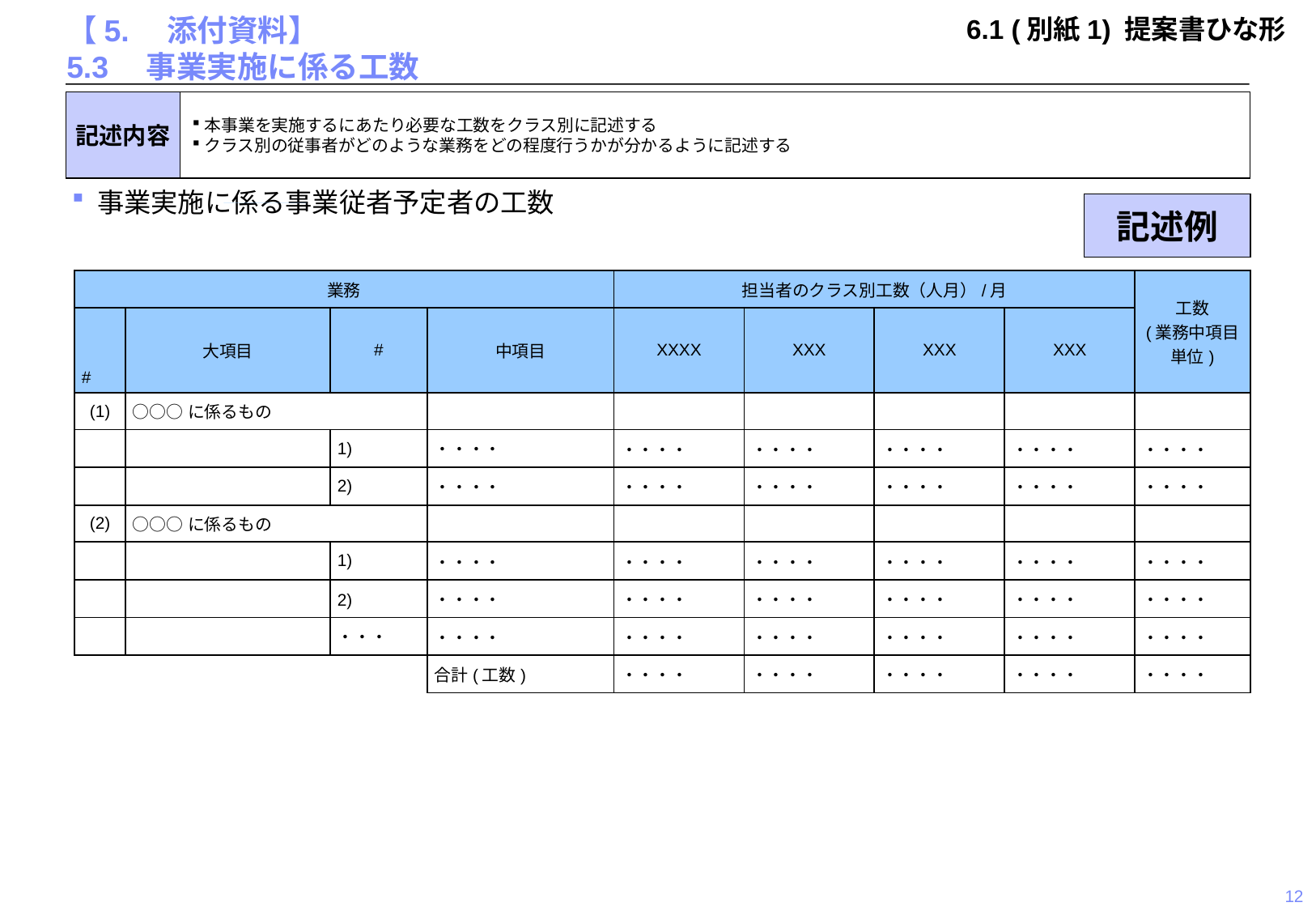

6.1 (別紙1) 提案書ひな形
# 【5.　添付資料】 5.3　事業実施に係る工数
記述内容
本事業を実施するにあたり必要な工数をクラス別に記述する
クラス別の従事者がどのような業務をどの程度行うかが分かるように記述する
事業実施に係る事業従者予定者の工数
記述例

| 業務 |  |  |  | 担当者のクラス別工数（人月）/月 |  |  |  | 工数 (業務中項目単位) |
| --- | --- | --- | --- | --- | --- | --- | --- | --- |
| # | 大項目 | # | 中項目 | XXXX | XXX | XXX | XXX |  |
| (1) | ○○○に係るもの |  |  |  |  |  |  |  |
|  |  | 1) | ・・・・ | ・・・・ | ・・・・ | ・・・・ | ・・・・ | ・・・・ |
|  |  | 2) | ・・・・ | ・・・・ | ・・・・ | ・・・・ | ・・・・ | ・・・・ |
| (2) | ○○○に係るもの |  |  |  |  |  |  |  |
|  |  | 1) | ・・・・ | ・・・・ | ・・・・ | ・・・・ | ・・・・ | ・・・・ |
|  |  | 2) | ・・・・ | ・・・・ | ・・・・ | ・・・・ | ・・・・ | ・・・・ |
|  |  | ・・・ | ・・・・ | ・・・・ | ・・・・ | ・・・・ | ・・・・ | ・・・・ |
|  |  |  | 合計(工数) | ・・・・ | ・・・・ | ・・・・ | ・・・・ | ・・・・ |
12